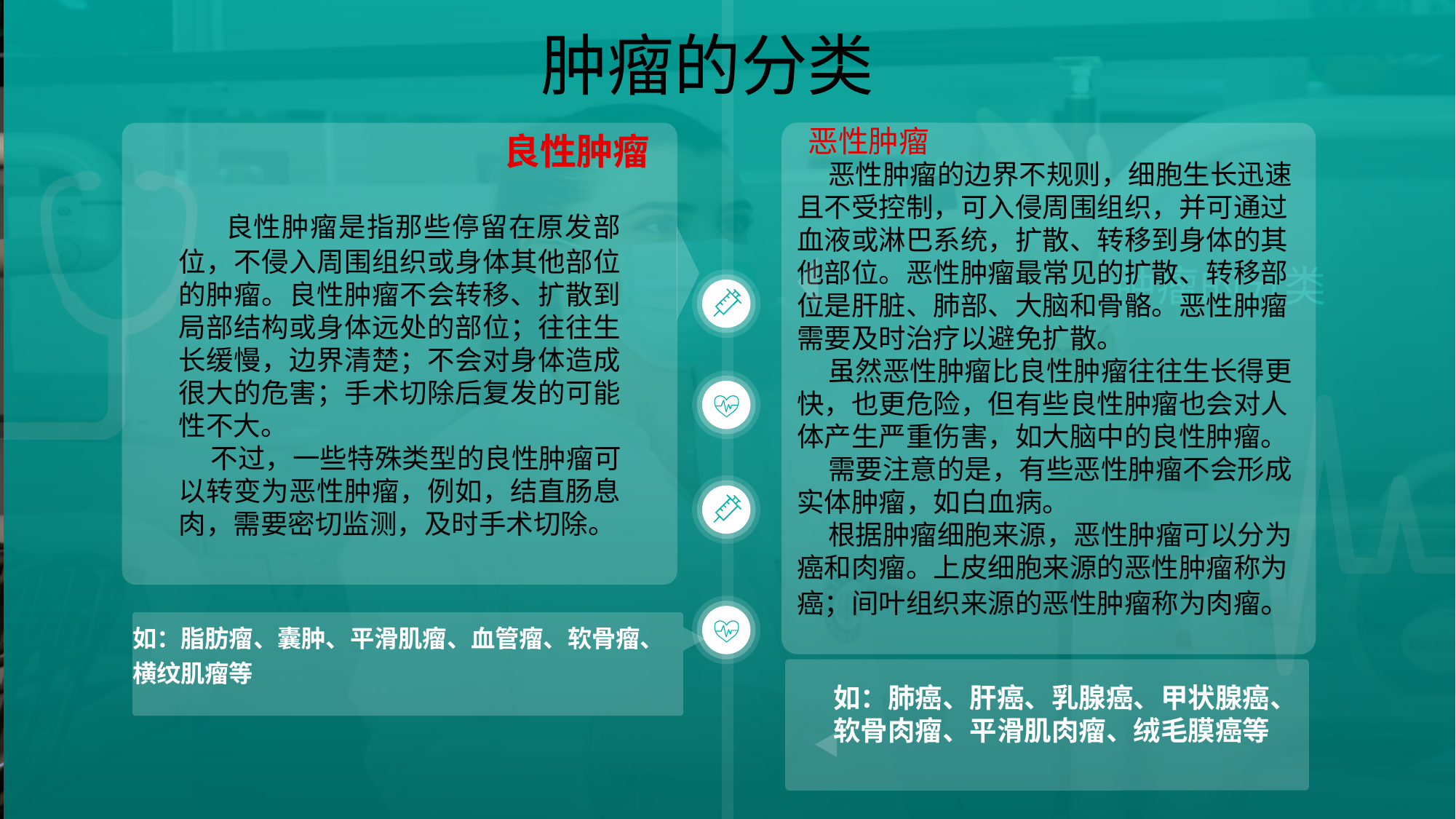

肿瘤的分类
恶性肿瘤
    恶性肿瘤的边界不规则，细胞生长迅速且不受控制，可入侵周围组织，并可通过血液或淋巴系统，扩散、转移到身体的其他部位。恶性肿瘤最常见的扩散、转移部位是肝脏、肺部、大脑和骨骼。恶性肿瘤需要及时治疗以避免扩散。
    虽然恶性肿瘤比良性肿瘤往往生长得更快，也更危险，但有些良性肿瘤也会对人体产生严重伤害，如大脑中的良性肿瘤。
    需要注意的是，有些恶性肿瘤不会形成实体肿瘤，如白血病。
    根据肿瘤细胞来源，恶性肿瘤可以分为癌和肉瘤。上皮细胞来源的恶性肿瘤称为癌；间叶组织来源的恶性肿瘤称为肉瘤。

良性肿瘤

    良性肿瘤是指那些停留在原发部位，不侵入周围组织或身体其他部位的肿瘤。良性肿瘤不会转移、扩散到局部结构或身体远处的部位；往往生长缓慢，边界清楚；不会对身体造成很大的危害；手术切除后复发的可能性不大。
    不过，一些特殊类型的良性肿瘤可以转变为恶性肿瘤，例如，结直肠息肉，需要密切监测，及时手术切除。
肿瘤的分类

如：脂肪瘤、囊肿、平滑肌瘤、血管瘤、软骨瘤、
横纹肌瘤等

如：肺癌、肝癌、乳腺癌、甲状腺癌、软骨肉瘤、平滑肌肉瘤、绒毛膜癌等